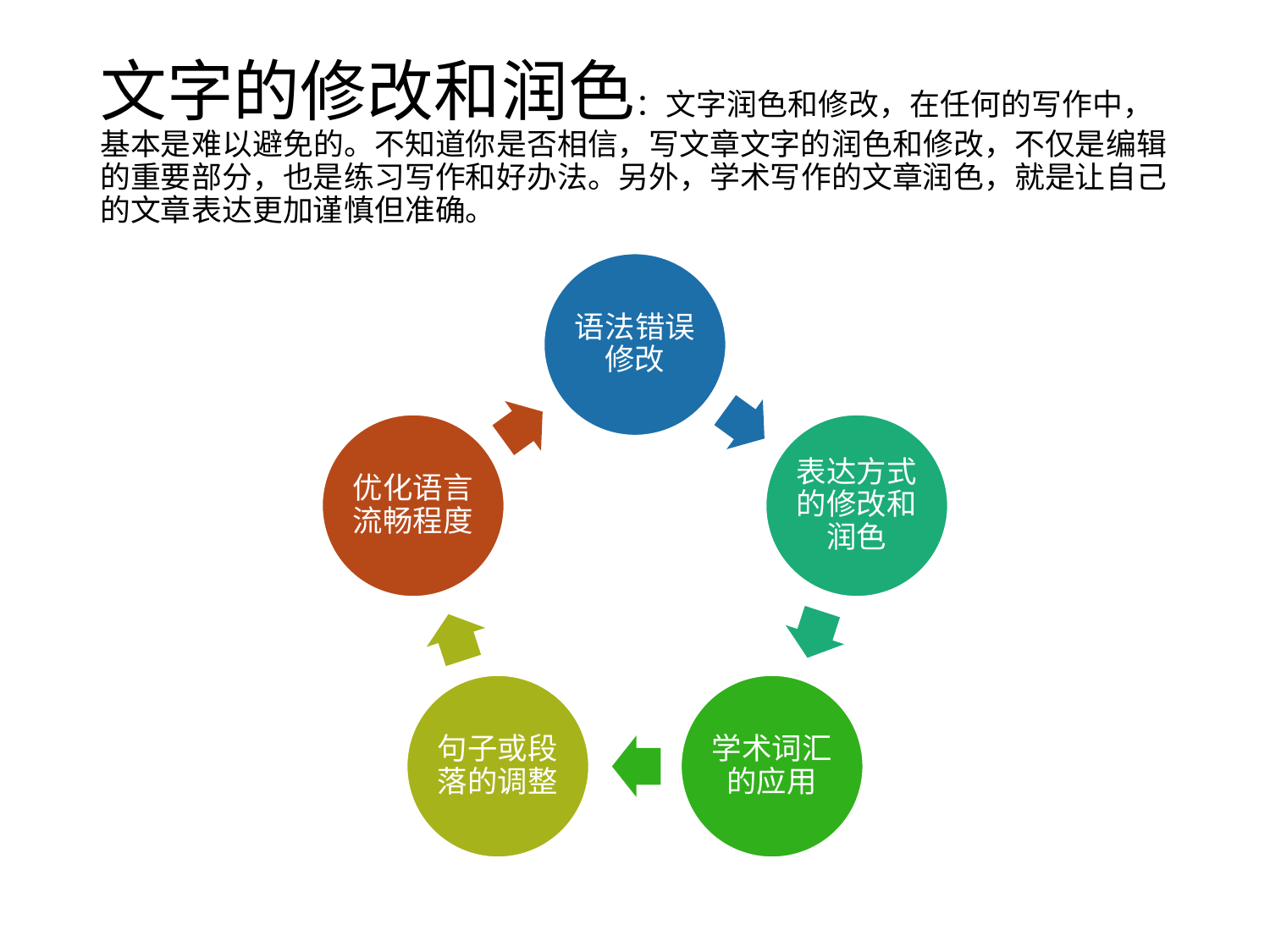

# 文字的修改和润色：文字润色和修改，在任何的写作中，基本是难以避免的。不知道你是否相信，写文章文字的润色和修改，不仅是编辑的重要部分，也是练习写作和好办法。另外，学术写作的文章润色，就是让自己的文章表达更加谨慎但准确。
语法错误修改

表达方式的修改和润色

学术词汇的应用

句子或段落的调整

优化语言流畅程度